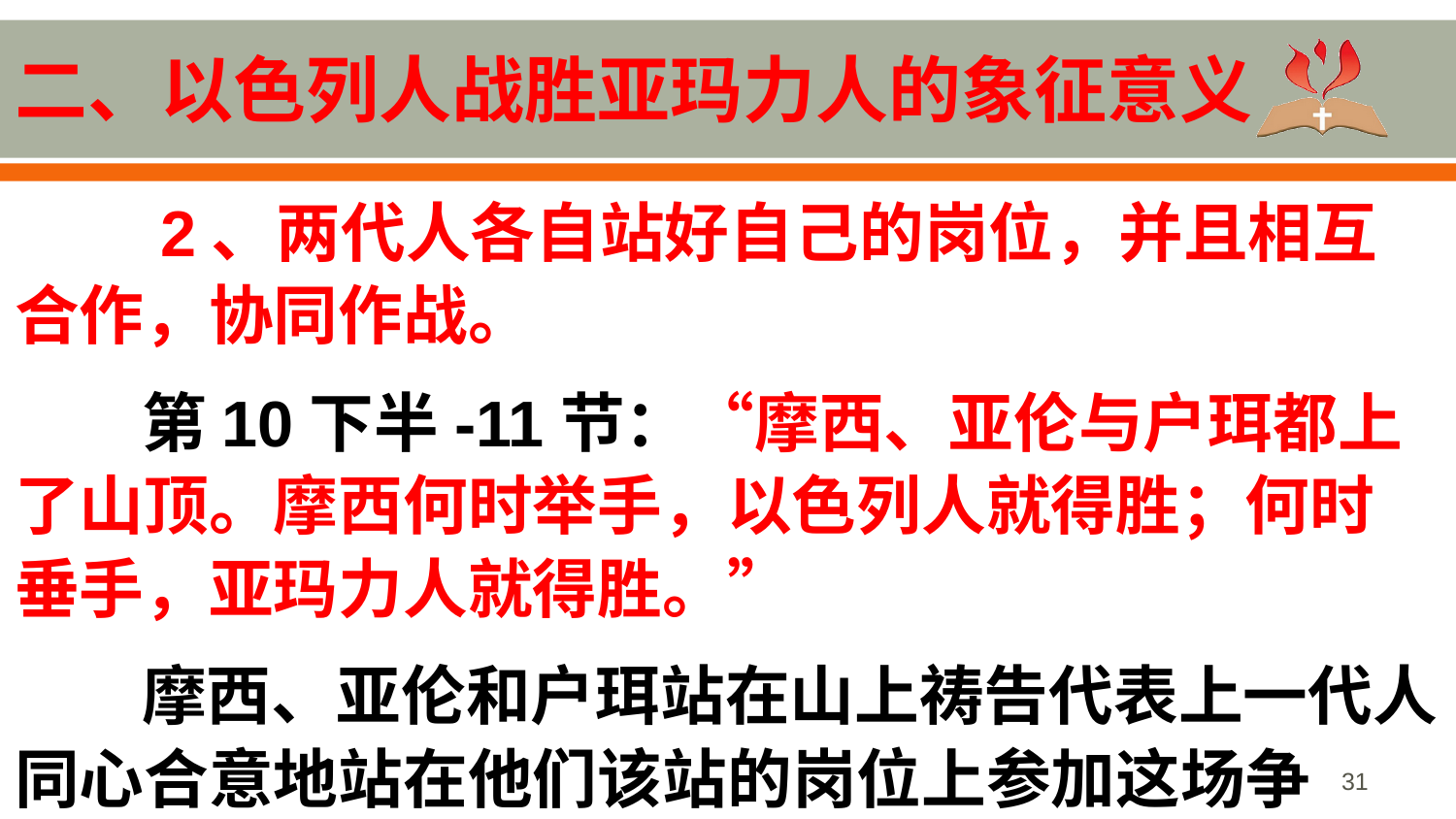

# 二、以色列人战胜亚玛力人的象征意义
	2、两代人各自站好自己的岗位，并且相互合作，协同作战。
第10下半-11节：“摩西、亚伦与户珥都上了山顶。摩西何时举手，以色列人就得胜；何时垂手，亚玛力人就得胜。”
摩西、亚伦和户珥站在山上祷告代表上一代人同心合意地站在他们该站的岗位上参加这场争战。

31